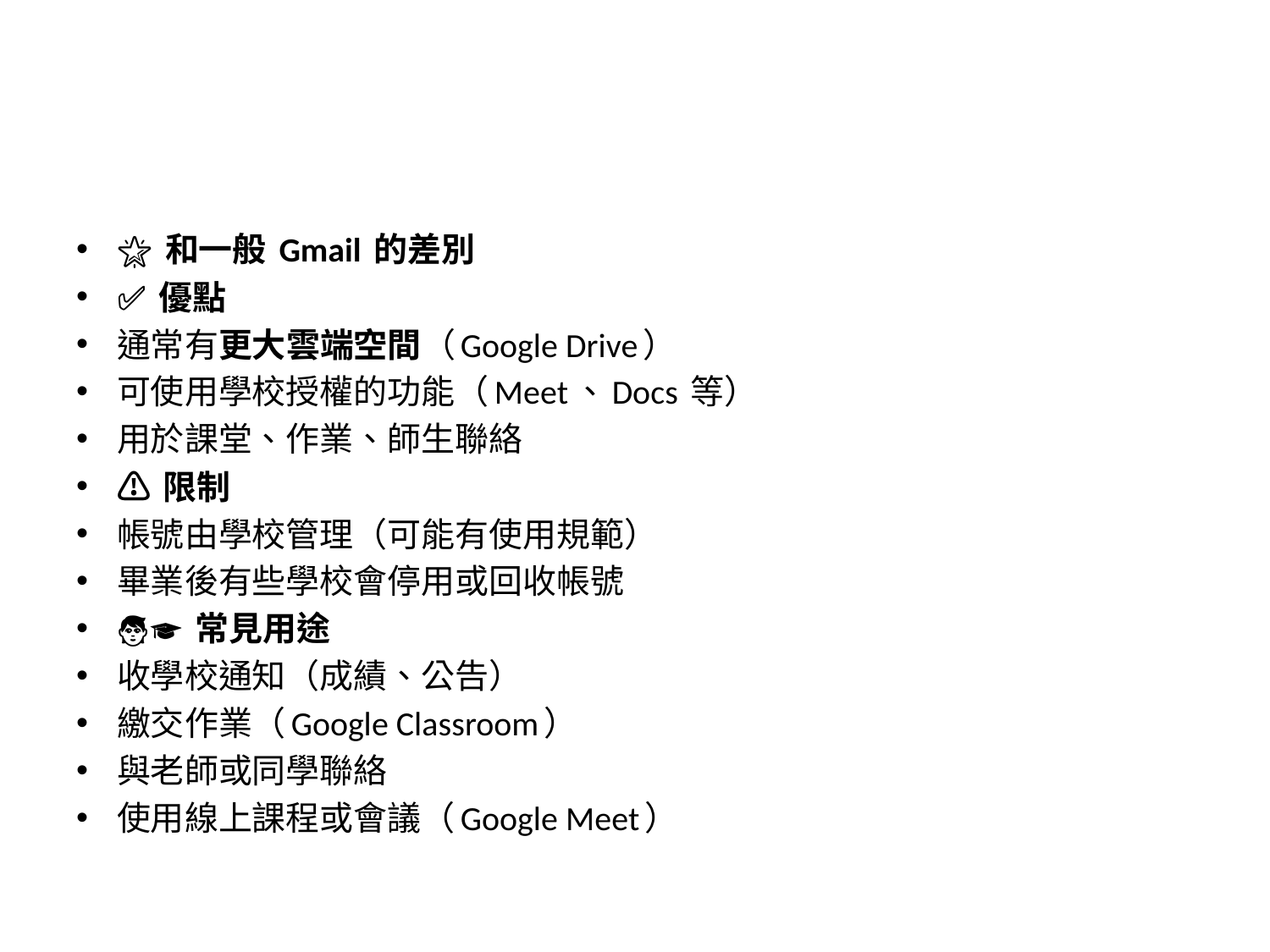

#
🌟 和一般 Gmail 的差別
✅ 優點
通常有更大雲端空間（Google Drive）
可使用學校授權的功能（Meet、Docs 等）
用於課堂、作業、師生聯絡
⚠️ 限制
帳號由學校管理（可能有使用規範）
畢業後有些學校會停用或回收帳號
🧑‍🎓 常見用途
收學校通知（成績、公告）
繳交作業（Google Classroom）
與老師或同學聯絡
使用線上課程或會議（Google Meet）